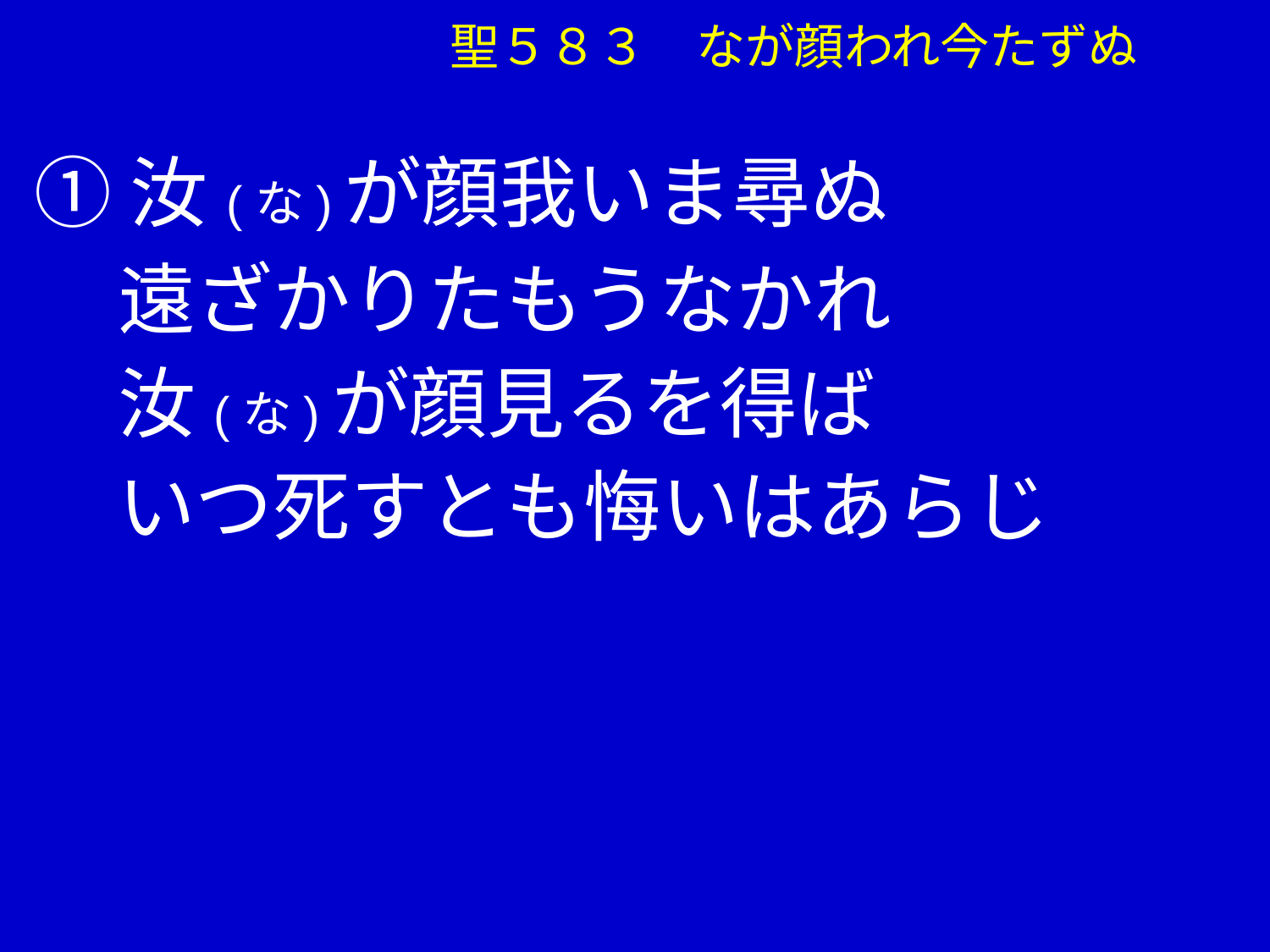

聖５８３　なが顔われ今たずぬ
 ①汝(な)が顔我いま尋ぬ
     遠ざかりたもうなかれ
     汝(な)が顔見るを得ば
     いつ死すとも悔いはあらじ